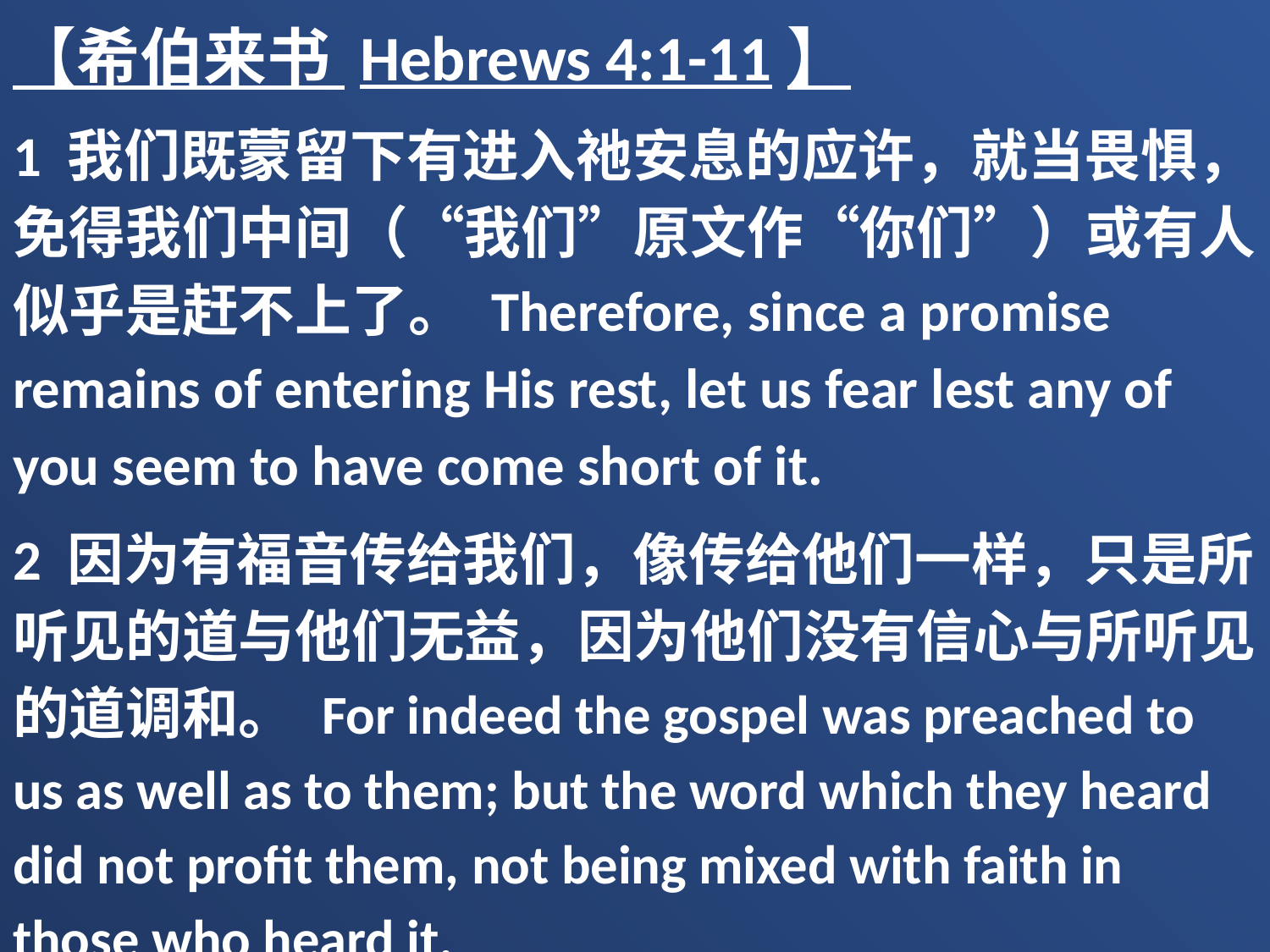

【希伯来书 Hebrews 4:1-11】
1 我们既蒙留下有进入祂安息的应许，就当畏惧，免得我们中间（“我们”原文作“你们”）或有人似乎是赶不上了。 Therefore, since a promise remains of entering His rest, let us fear lest any of you seem to have come short of it.
2 因为有福音传给我们，像传给他们一样，只是所听见的道与他们无益，因为他们没有信心与所听见的道调和。 For indeed the gospel was preached to us as well as to them; but the word which they heard did not profit them, not being mixed with faith in those who heard it.